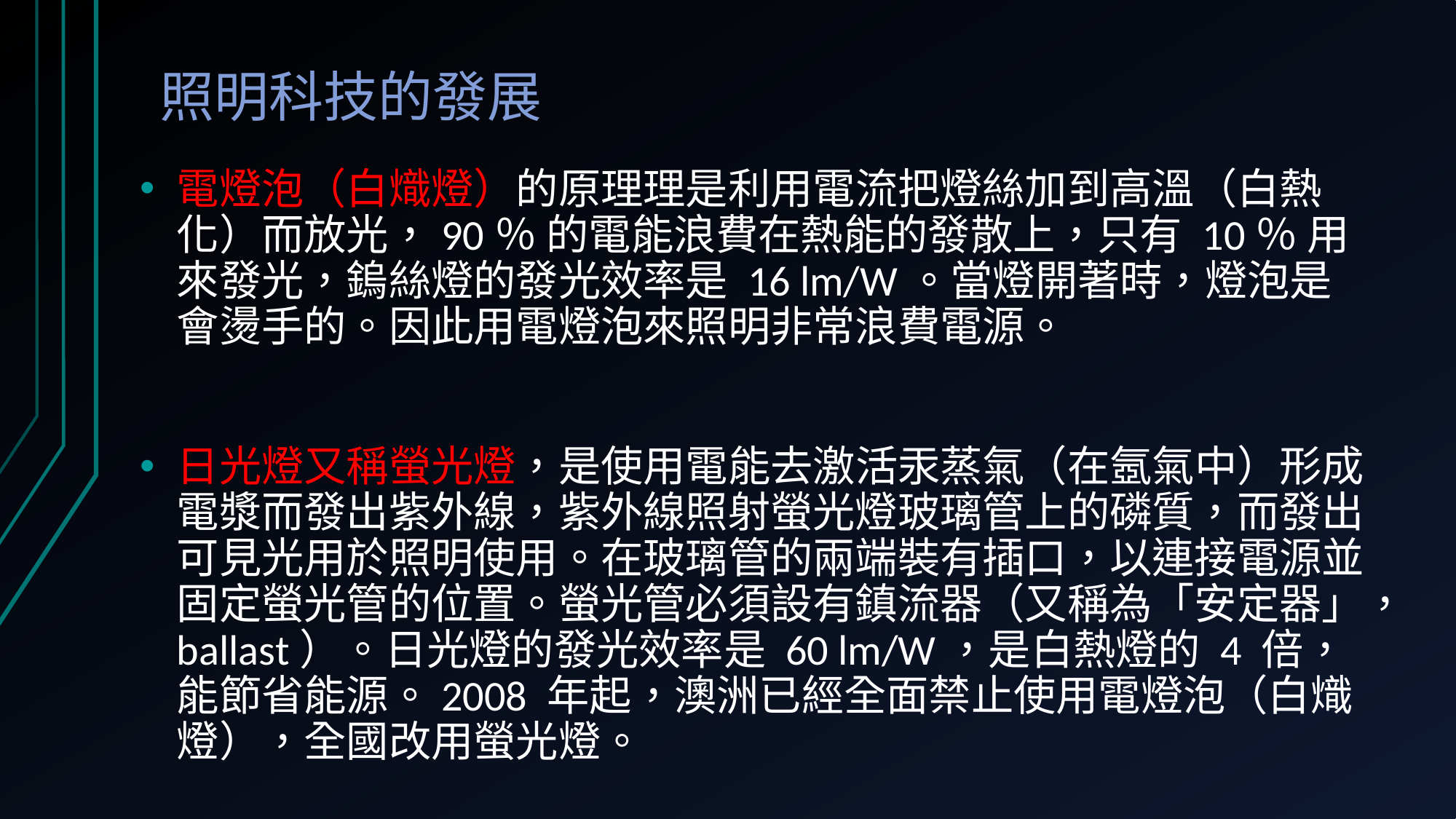

# 照明科技的發展
電燈泡（白熾燈）的原理理是利用電流把燈絲加到高溫（白熱化）而放光，90％ 的電能浪費在熱能的發散上，只有 10％ 用來發光，鎢絲燈的發光效率是 16 lm/W。當燈開著時，燈泡是會燙手的。因此用電燈泡來照明非常浪費電源。

日光燈又稱螢光燈，是使用電能去激活汞蒸氣（在氬氣中）形成電漿而發出紫外線，紫外線照射螢光燈玻璃管上的磷質，而發出可見光用於照明使用。在玻璃管的兩端裝有插口，以連接電源並固定螢光管的位置。螢光管必須設有鎮流器（又稱為「安定器」，ballast）。日光燈的發光效率是 60 lm/W，是白熱燈的 4 倍，能節省能源。2008 年起，澳洲已經全面禁止使用電燈泡（白熾燈），全國改用螢光燈。